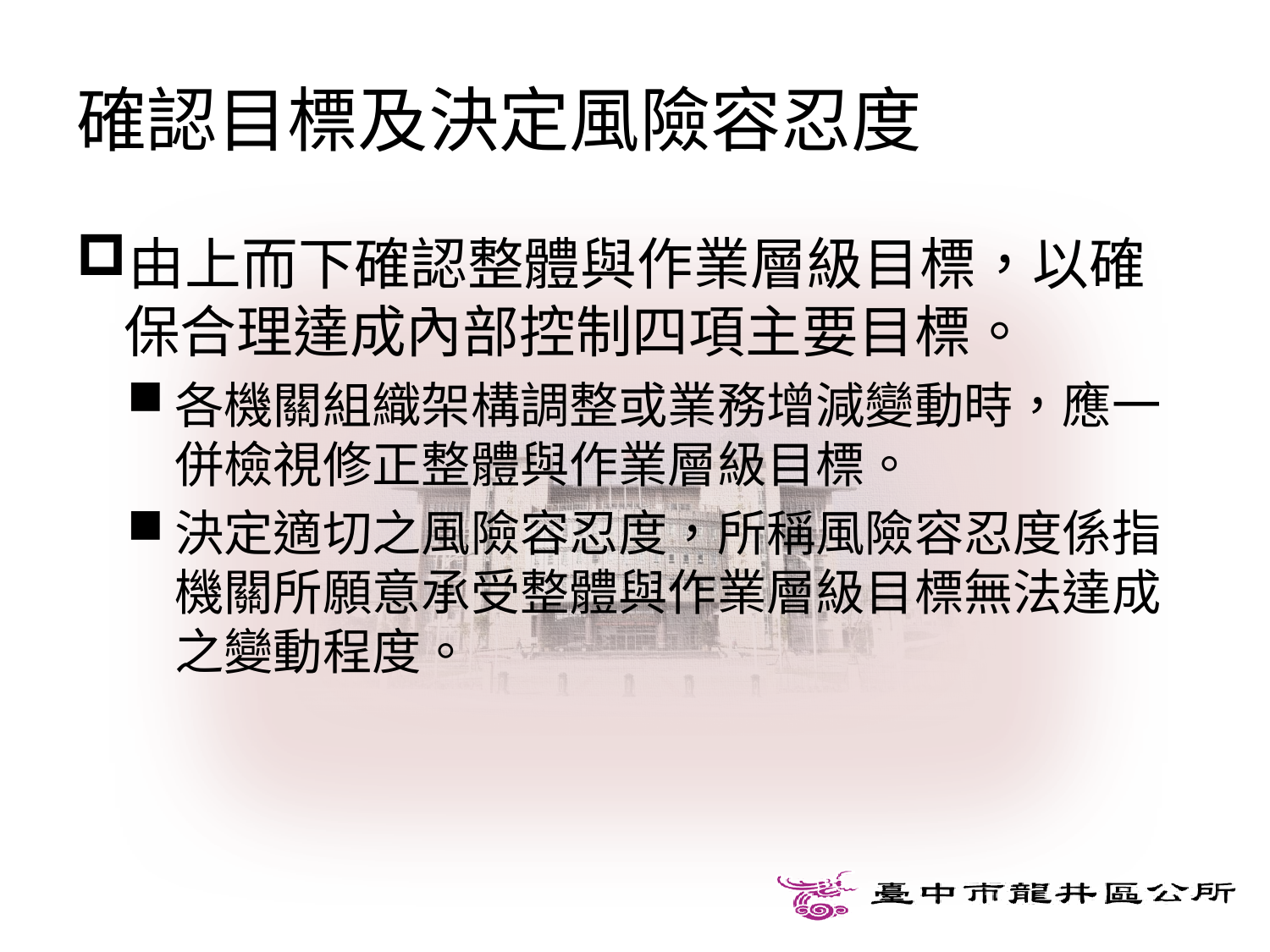

# 確認目標及決定風險容忍度
由上而下確認整體與作業層級目標，以確保合理達成內部控制四項主要目標。
各機關組織架構調整或業務增減變動時，應一併檢視修正整體與作業層級目標。
決定適切之風險容忍度，所稱風險容忍度係指機關所願意承受整體與作業層級目標無法達成之變動程度。